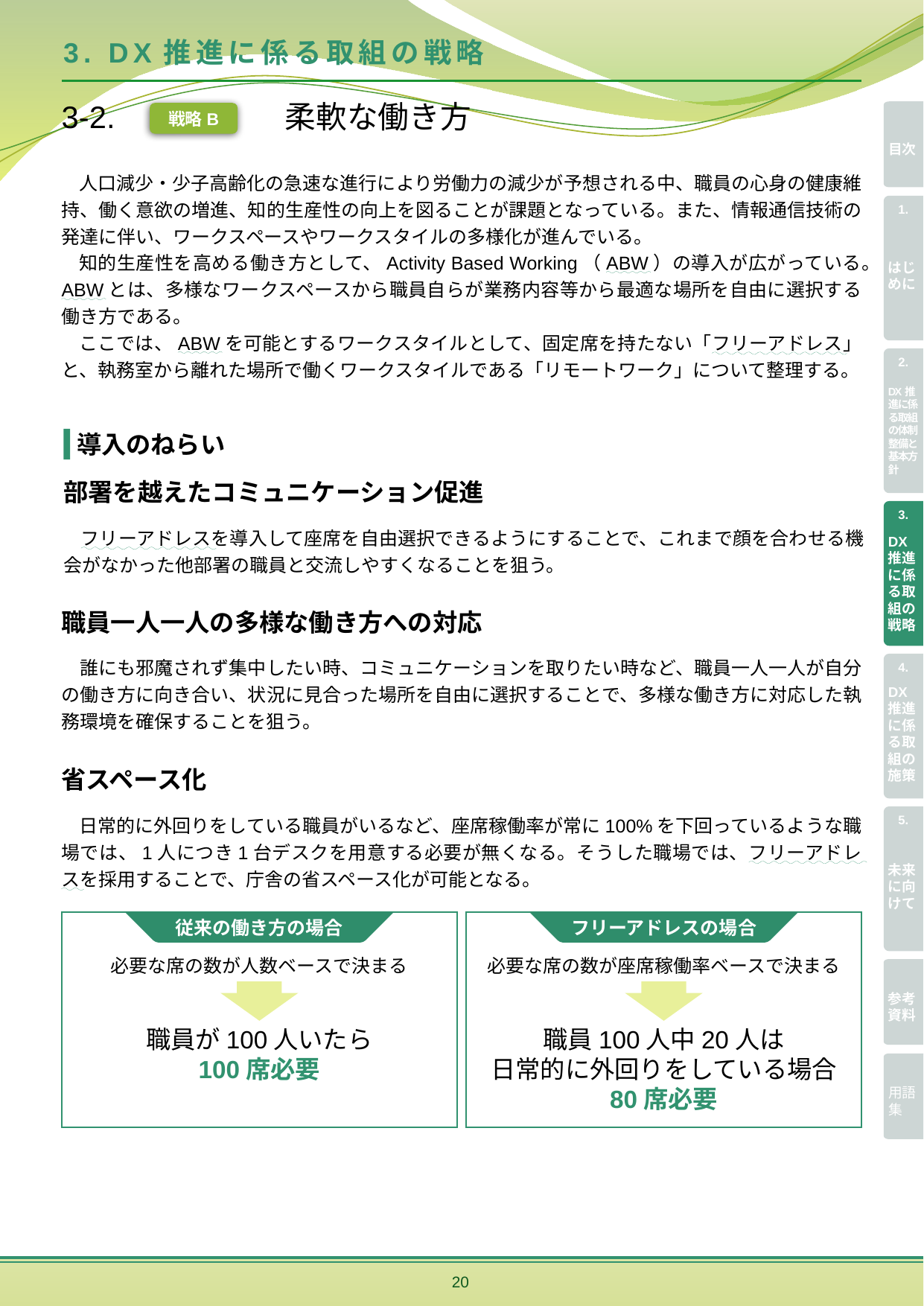

# 3. DX推進に係る取組の戦略
3-2.　　　　　 柔軟な働き方
戦略B
人口減少・少子高齢化の急速な進行により労働力の減少が予想される中、職員の心身の健康維持、働く意欲の増進、知的生産性の向上を図ることが課題となっている。また、情報通信技術の発達に伴い、ワークスペースやワークスタイルの多様化が進んでいる。
知的生産性を高める働き方として、Activity Based Working（ABW）の導入が広がっている。ABWとは、多様なワークスペースから職員自らが業務内容等から最適な場所を自由に選択する働き方である。
ここでは、ABWを可能とするワークスタイルとして、固定席を持たない「フリーアドレス」と、執務室から離れた場所で働くワークスタイルである「リモートワーク」について整理する。

導入のねらい
部署を越えたコミュニケーション促進
フリーアドレスを導入して座席を自由選択できるようにすることで、これまで顔を合わせる機会がなかった他部署の職員と交流しやすくなることを狙う。
職員一人一人の多様な働き方への対応
　誰にも邪魔されず集中したい時、コミュニケーションを取りたい時など、職員一人一人が自分の働き方に向き合い、状況に見合った場所を自由に選択することで、多様な働き方に対応した執務環境を確保することを狙う。
省スペース化
日常的に外回りをしている職員がいるなど、座席稼働率が常に100%を下回っているような職場では、1人につき1台デスクを用意する必要が無くなる。そうした職場では、フリーアドレスを採用することで、庁舎の省スペース化が可能となる。

従来の働き方の場合

フリーアドレスの場合
必要な席の数が人数ベースで決まる
必要な席の数が座席稼働率ベースで決まる

職員が100人いたら
100席必要
職員100人中20人は
日常的に外回りをしている場合
80席必要
20